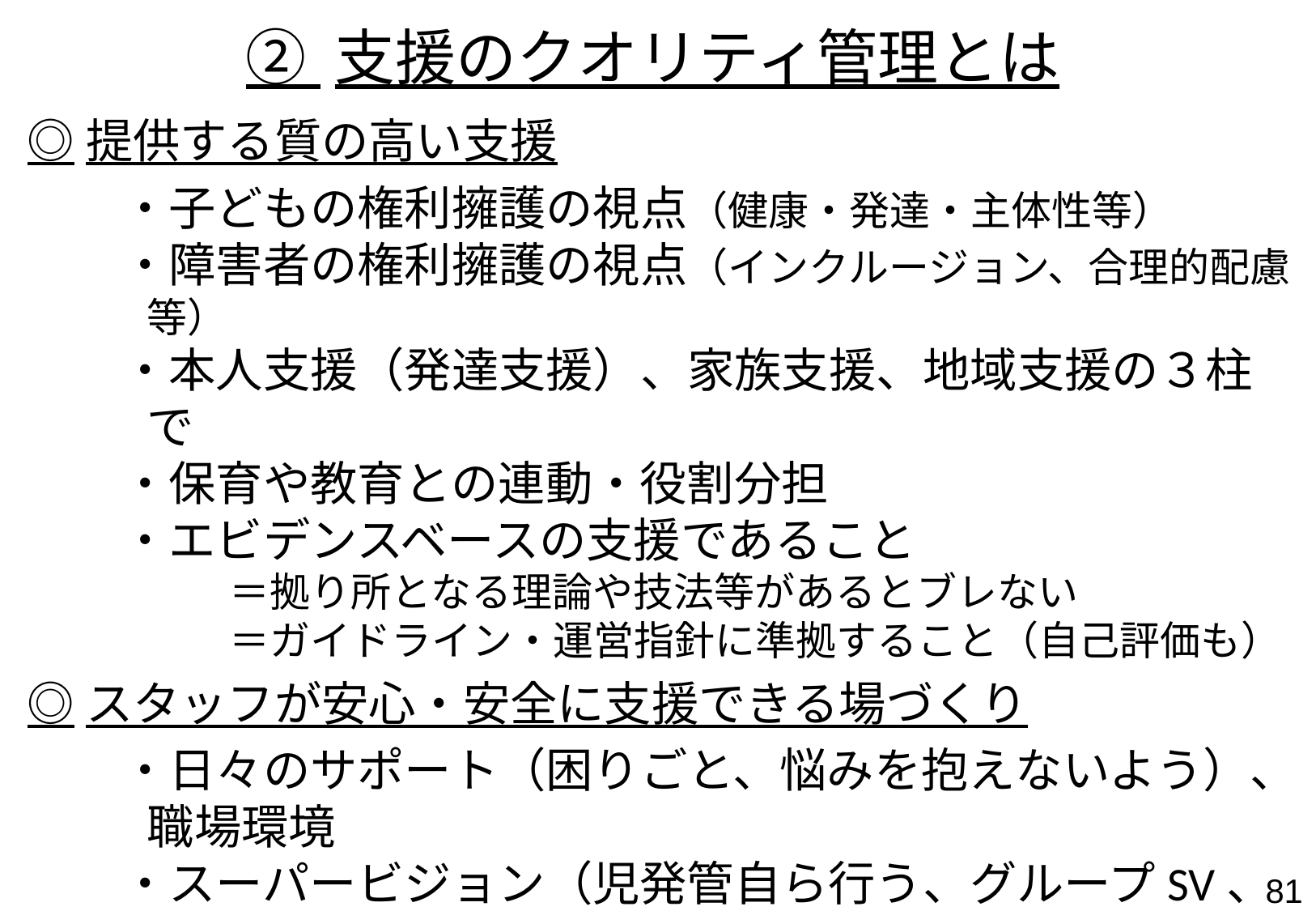

# ② 支援のクオリティ管理とは
◎提供する質の高い支援
　　・子どもの権利擁護の視点（健康・発達・主体性等）
　　・障害者の権利擁護の視点（インクルージョン、合理的配慮等）
　　・本人支援（発達支援）、家族支援、地域支援の３柱で
　　・保育や教育との連動・役割分担
　　・エビデンスベースの支援であること
　　　　　＝拠り所となる理論や技法等があるとブレない
　　　　　＝ガイドライン・運営指針に準拠すること（自己評価も）
◎スタッフが安心・安全に支援できる場づくり
　　・日々のサポート（困りごと、悩みを抱えないよう）、職場環境
　　・スーパービジョン（児発管自ら行う、グループSV、外部SV）
　　　　　　＝ファシリテーション力が必要
　　・研修の企画・派遣（事業所内外の研修、自己研鑽の支持）
81